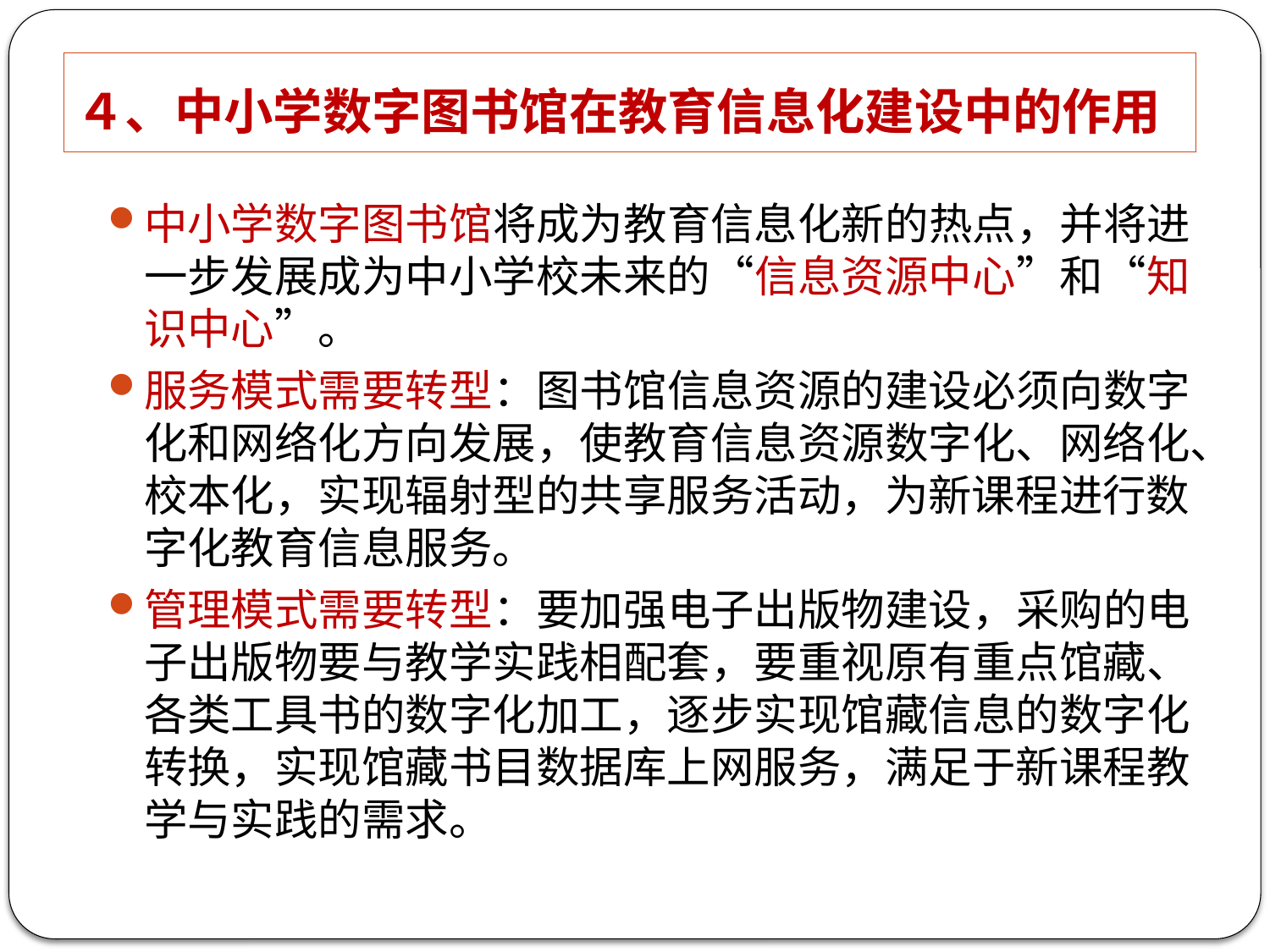

# ４、中小学数字图书馆在教育信息化建设中的作用
中小学数字图书馆将成为教育信息化新的热点，并将进一步发展成为中小学校未来的“信息资源中心”和“知识中心”。
服务模式需要转型：图书馆信息资源的建设必须向数字化和网络化方向发展，使教育信息资源数字化、网络化、校本化，实现辐射型的共享服务活动，为新课程进行数字化教育信息服务。
管理模式需要转型：要加强电子出版物建设，采购的电子出版物要与教学实践相配套，要重视原有重点馆藏、各类工具书的数字化加工，逐步实现馆藏信息的数字化转换，实现馆藏书目数据库上网服务，满足于新课程教学与实践的需求。